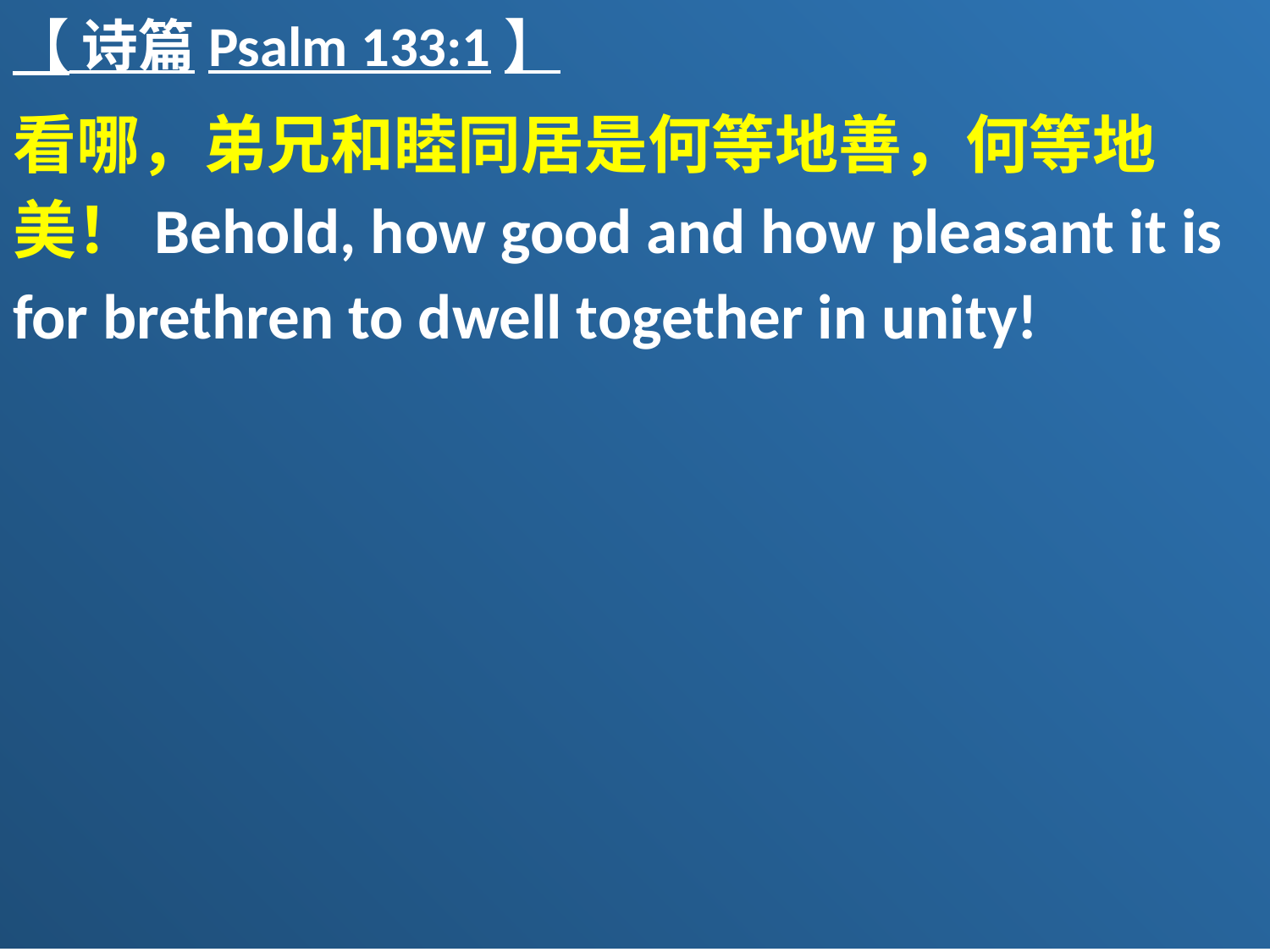

【 诗篇Psalm 133:1】
看哪，弟兄和睦同居是何等地善，何等地美！Behold, how good and how pleasant it is for brethren to dwell together in unity!